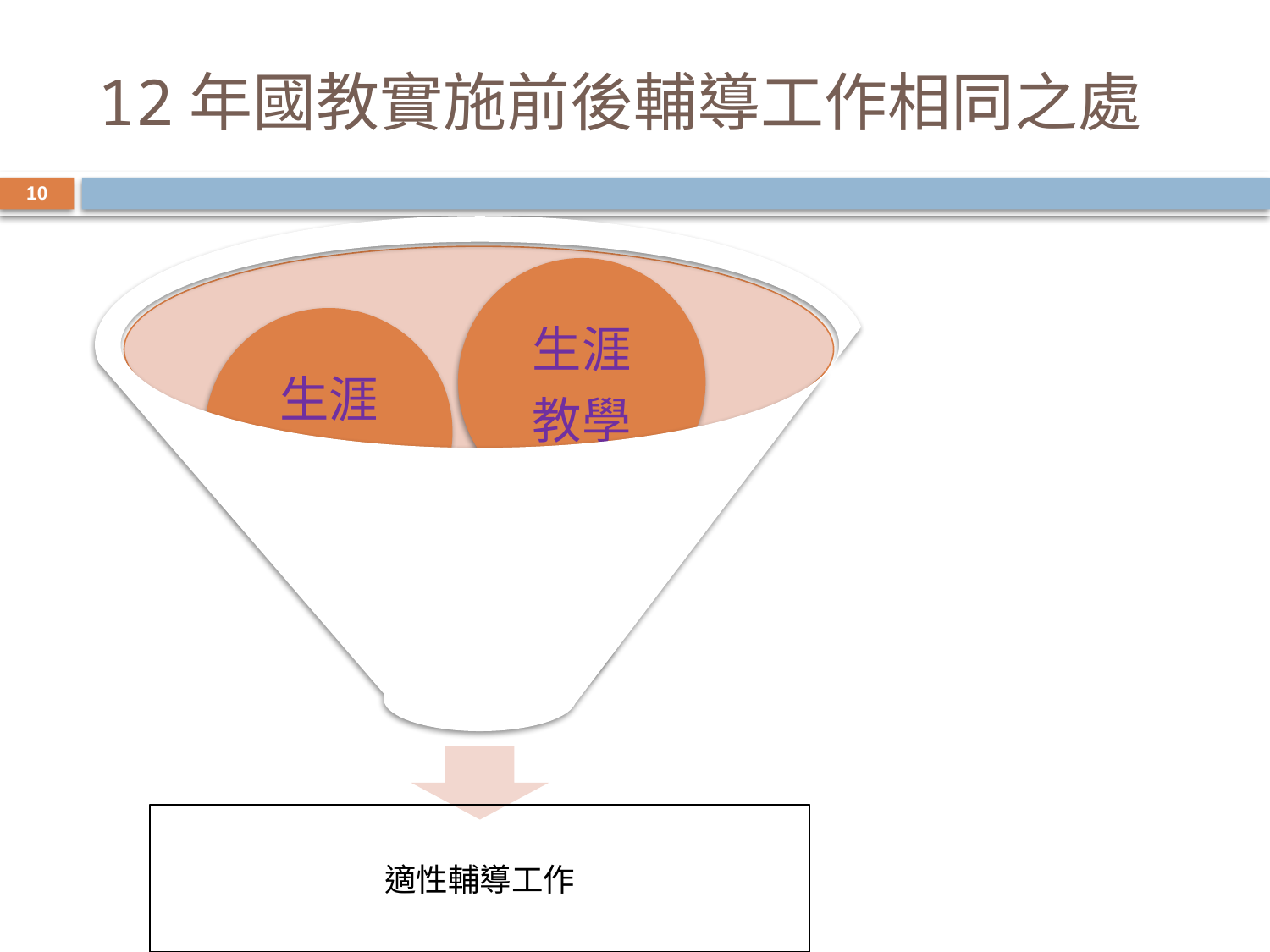

# 12年國教實施前後輔導工作相同之處
10
生涯
教學
生涯
輔導
生涯檔案
適性輔導工作